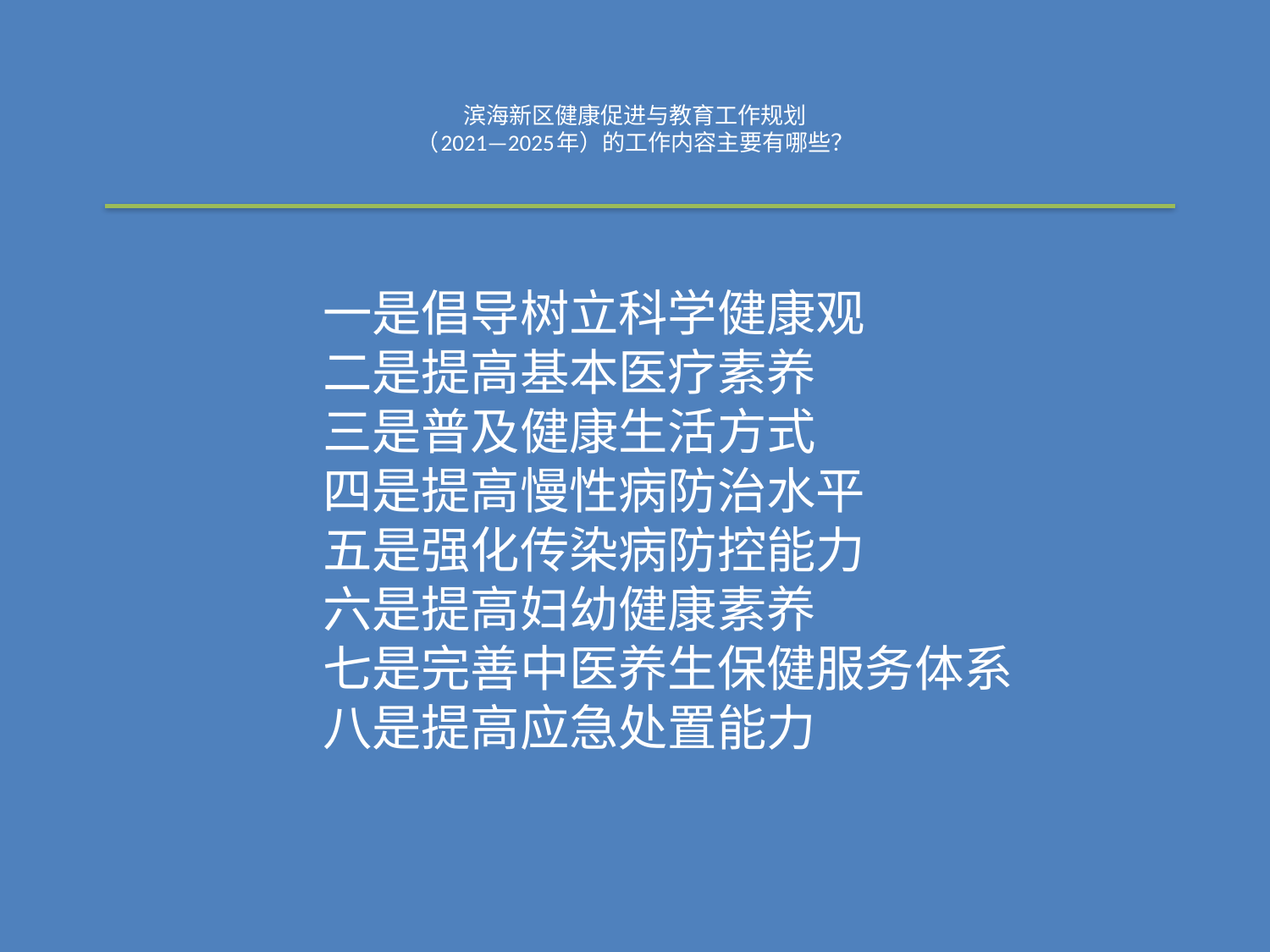

# 滨海新区健康促进与教育工作规划 （2021—2025年）的工作内容主要有哪些？
一是倡导树立科学健康观
二是提高基本医疗素养
三是普及健康生活方式
四是提高慢性病防治水平
五是强化传染病防控能力
六是提高妇幼健康素养
七是完善中医养生保健服务体系
八是提高应急处置能力